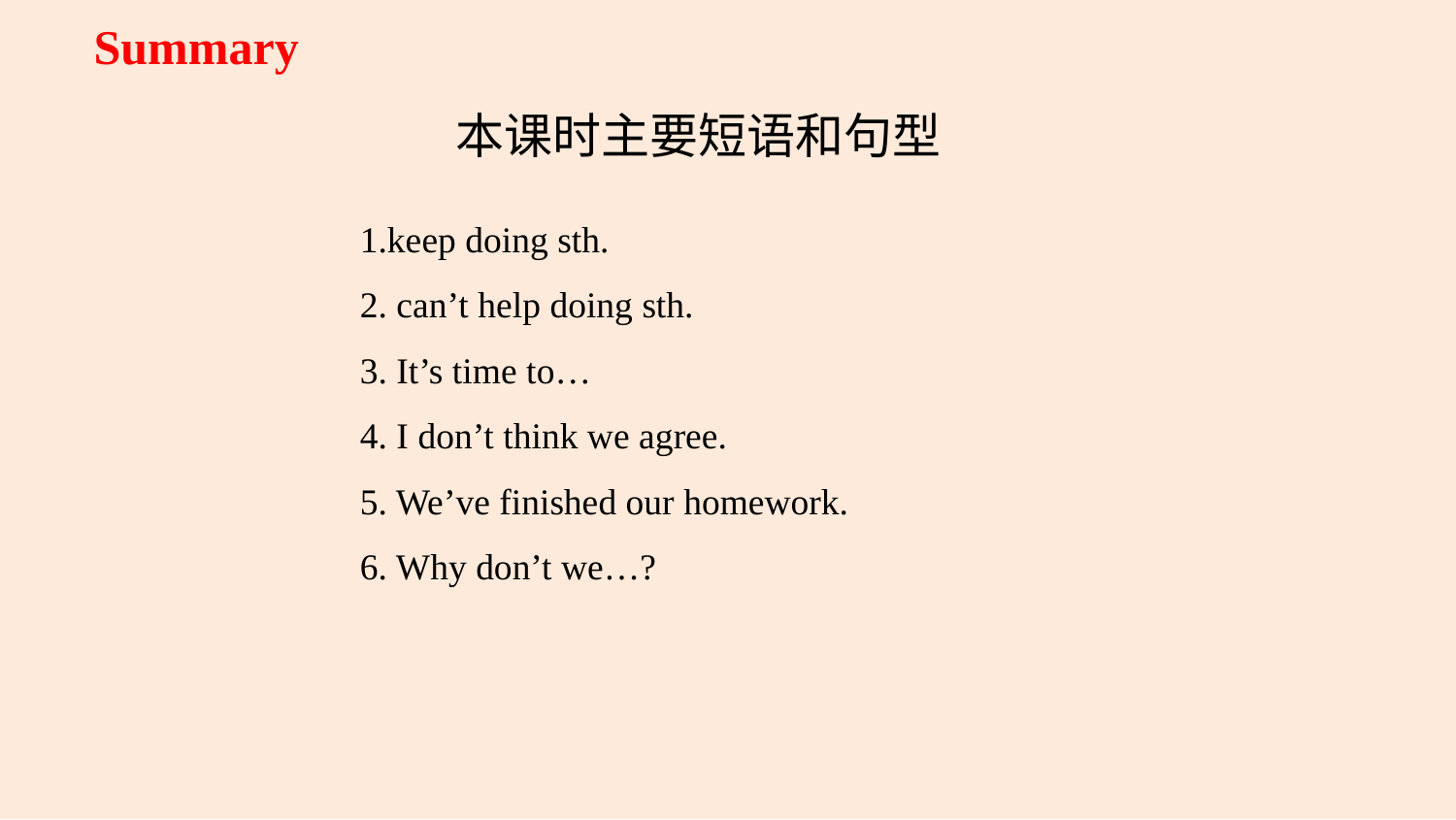

Summary
本课时主要短语和句型
1.keep doing sth.
2. can’t help doing sth.
3. It’s time to…
4. I don’t think we agree.
5. We’ve finished our homework.
6. Why don’t we…?